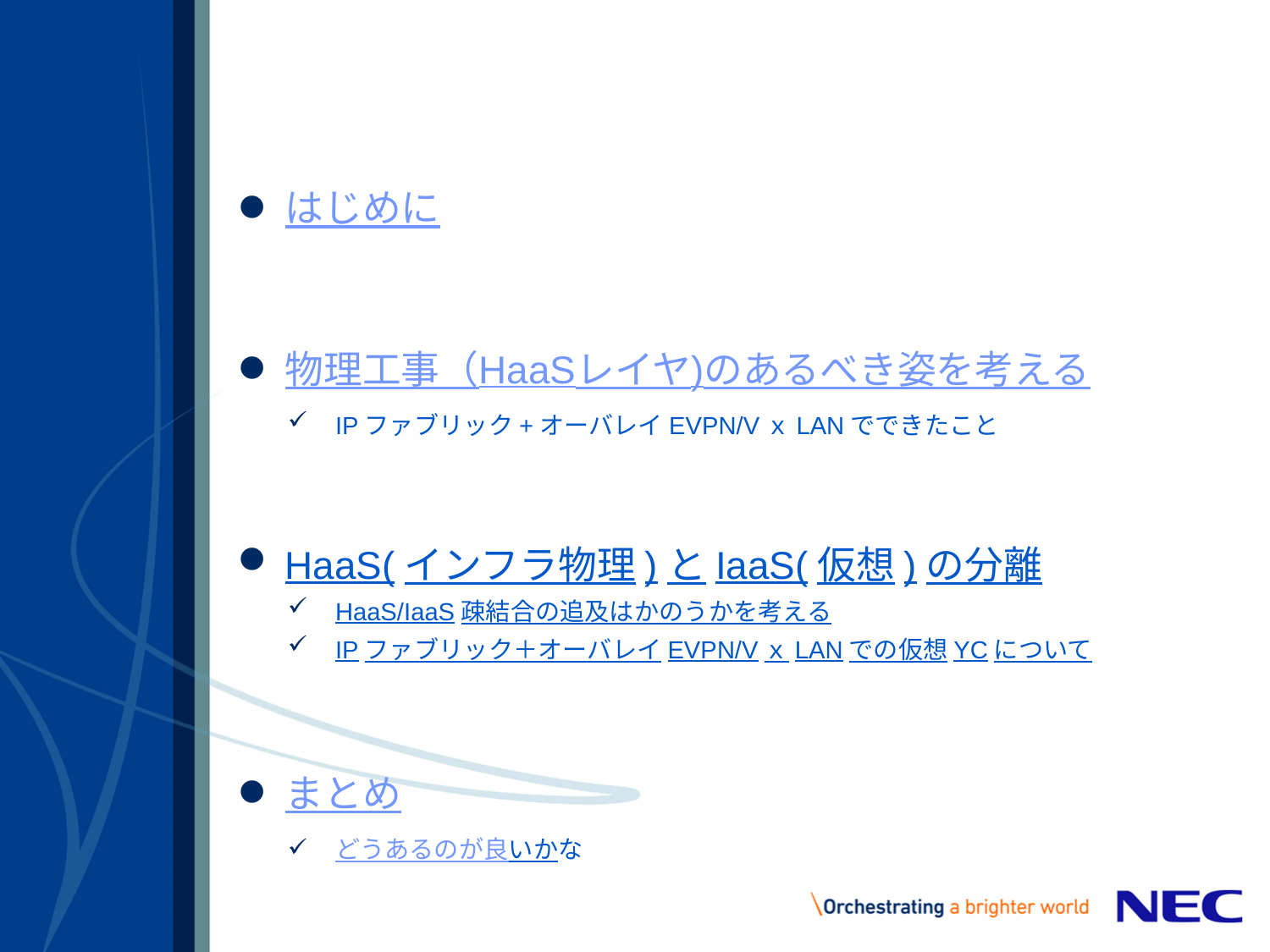

#
はじめに

物理工事（HaaSレイヤ)のあるべき姿を考える
IPファブリック+オーバレイEVPN/VｘLANでできたこと

HaaS(インフラ物理)とIaaS(仮想)の分離
HaaS/IaaS疎結合の追及はかのうかを考える
IPファブリック＋オーバレイEVPN/VｘLANでの仮想YCについて

まとめ
どうあるのが良いかな